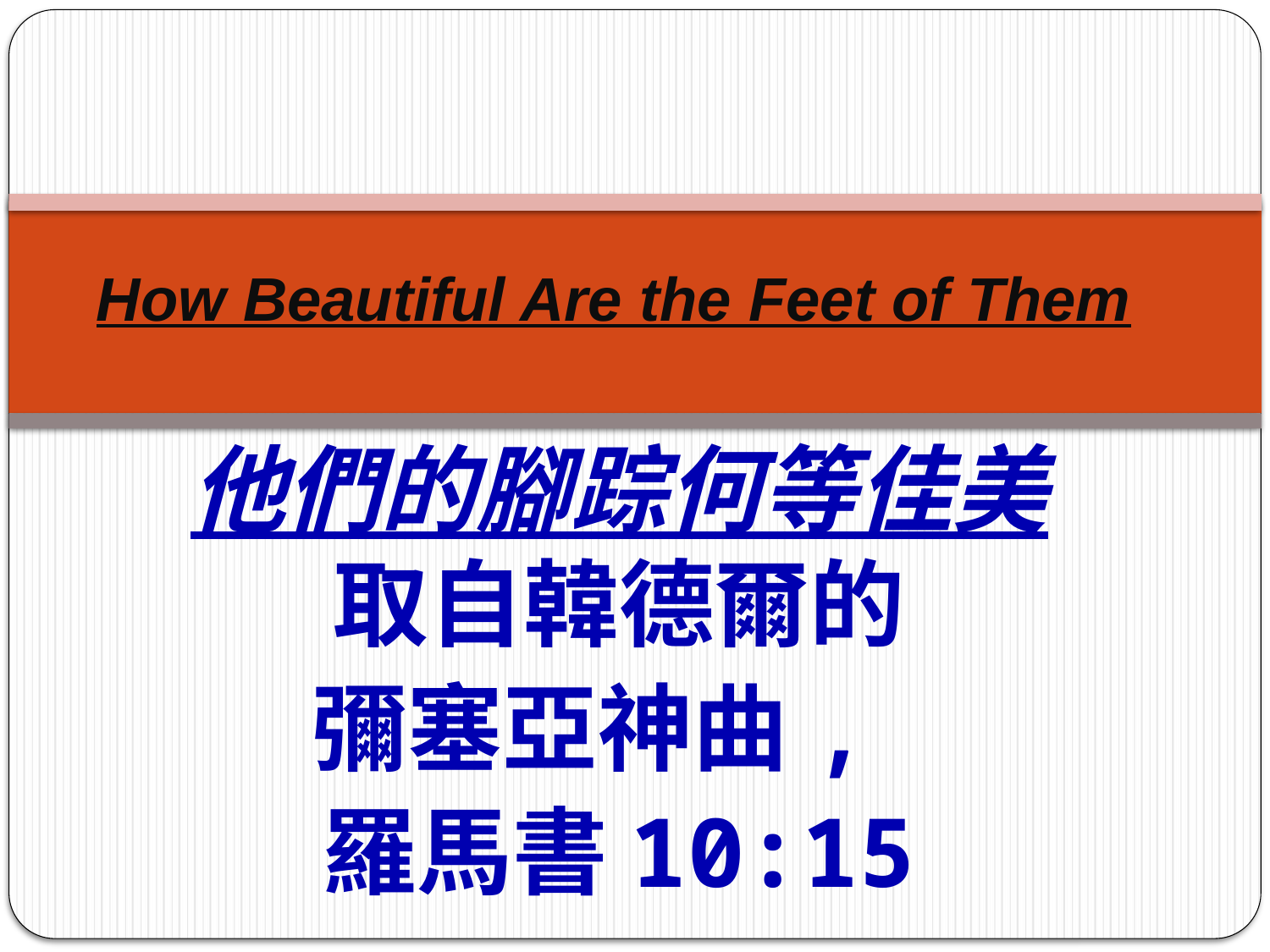

# How Beautiful Are the Feet of Them
他們的腳踪何等佳美
取自韓德爾的
彌塞亞神曲,
羅馬書10:15